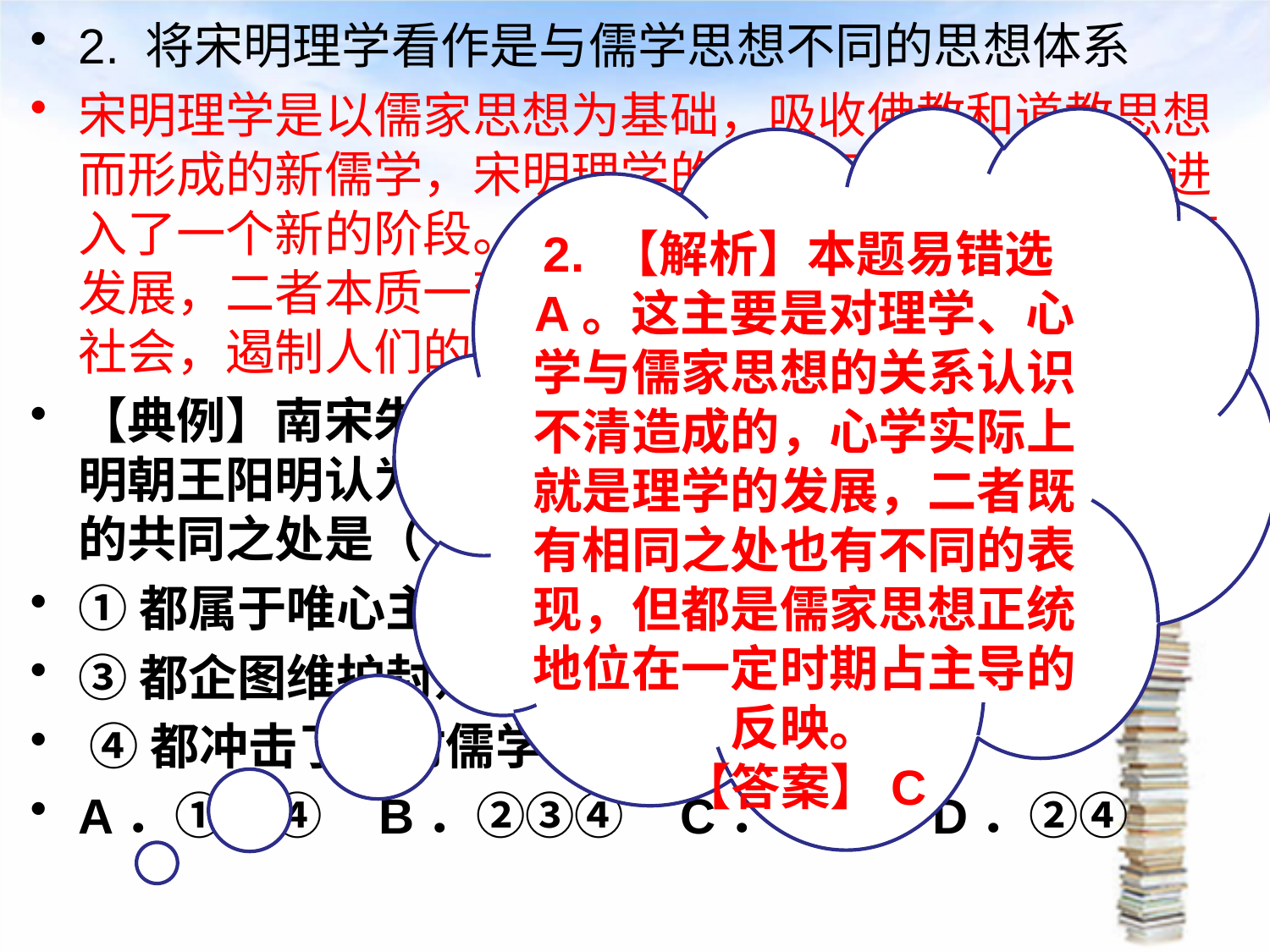

2. 将宋明理学看作是与儒学思想不同的思想体系
宋明理学是以儒家思想为基础，吸收佛教和道教思想而形成的新儒学，宋明理学的产生标志着中国儒学进入了一个新的阶段。 宋明理学是对传统儒学的继承与发展，二者本质一致，都是以儒家的纲常伦纪来约束社会，遏制人们的自然欲求，维护封建专制统治。
【典例】南宋朱熹提出“存天理、灭人欲”的观点，明朝王阳明认为“心外无物”，“心外无理”。两者的共同之处是（   ）
①都属于唯心主义           ②都带有民主性的色彩
③都企图维护封建统治秩序
 ④都冲击了当时儒学思想的正统地位
A．①③④    B．②③④    C．①③    D．②④
#

2. 【解析】本题易错选A。这主要是对理学、心学与儒家思想的关系认识不清造成的，心学实际上就是理学的发展，二者既有相同之处也有不同的表现，但都是儒家思想正统地位在一定时期占主导的反映。
【答案】C